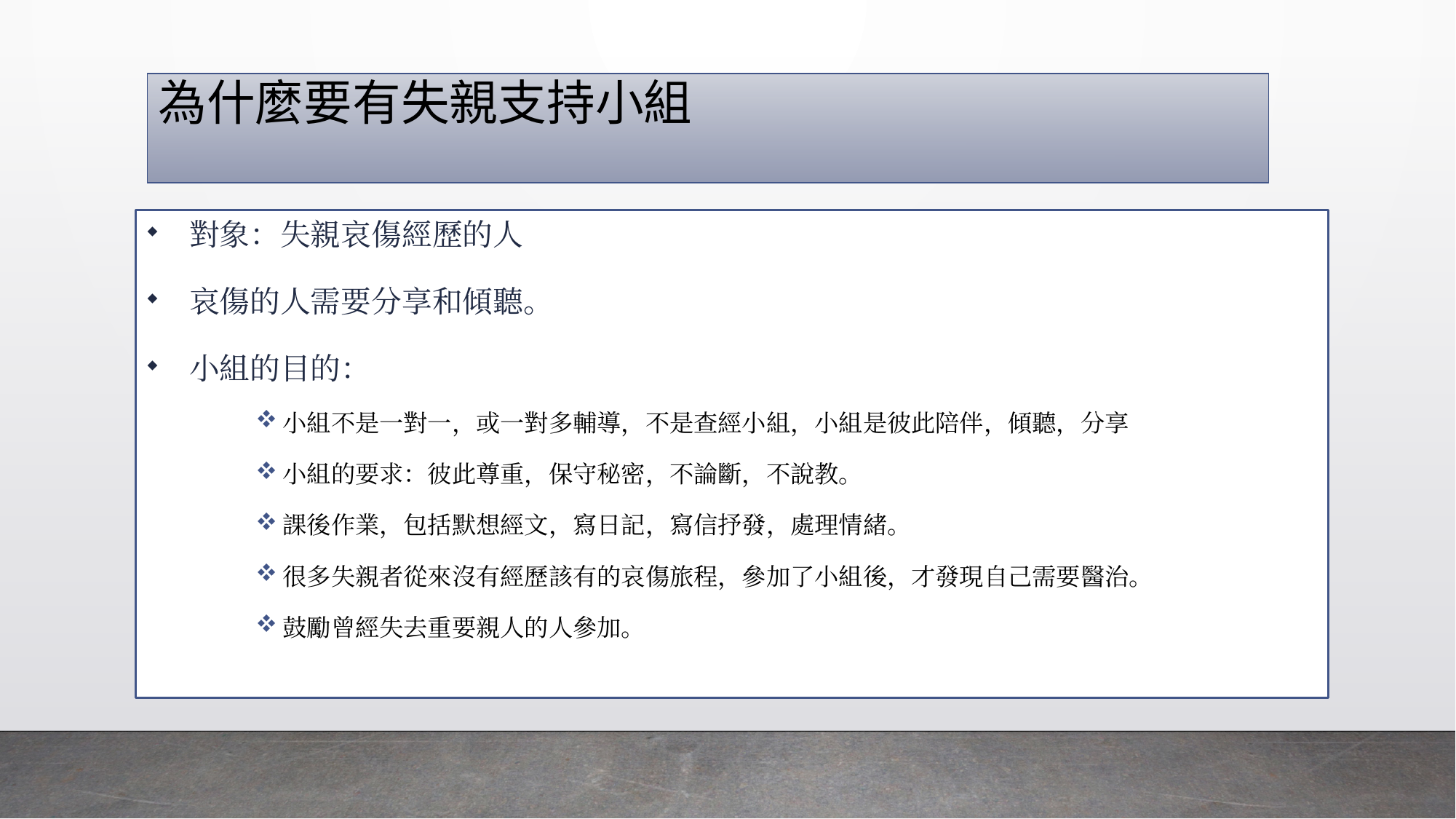

# 為什麼要有失親支持小組
對象：失親哀傷經歷的人
哀傷的人需要分享和傾聽。
小組的目的：
小組不是一對一，或一對多輔導，不是查經小組，小組是彼此陪伴，傾聽，分享
小組的要求：彼此尊重，保守秘密，不論斷，不說教。
課後作業，包括默想經文，寫日記，寫信抒發，處理情緒。
很多失親者從來沒有經歷該有的哀傷旅程，參加了小組後，才發現自己需要醫治。
鼓勵曾經失去重要親人的人參加。